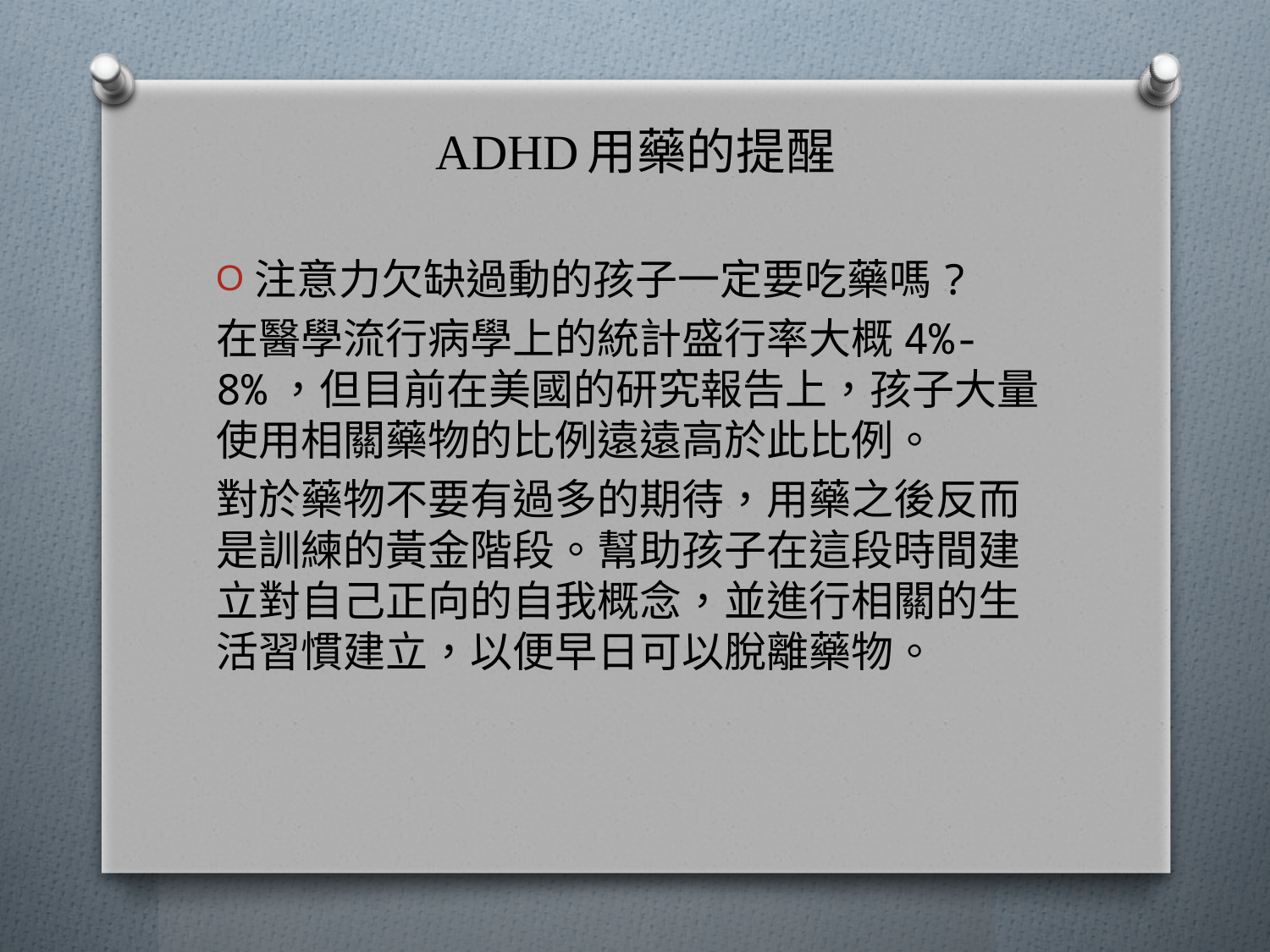

# ADHD用藥的提醒
注意力欠缺過動的孩子一定要吃藥嗎?
在醫學流行病學上的統計盛行率大概4%-8%，但目前在美國的研究報告上，孩子大量使用相關藥物的比例遠遠高於此比例。
對於藥物不要有過多的期待，用藥之後反而是訓練的黃金階段。幫助孩子在這段時間建立對自己正向的自我概念，並進行相關的生活習慣建立，以便早日可以脫離藥物。